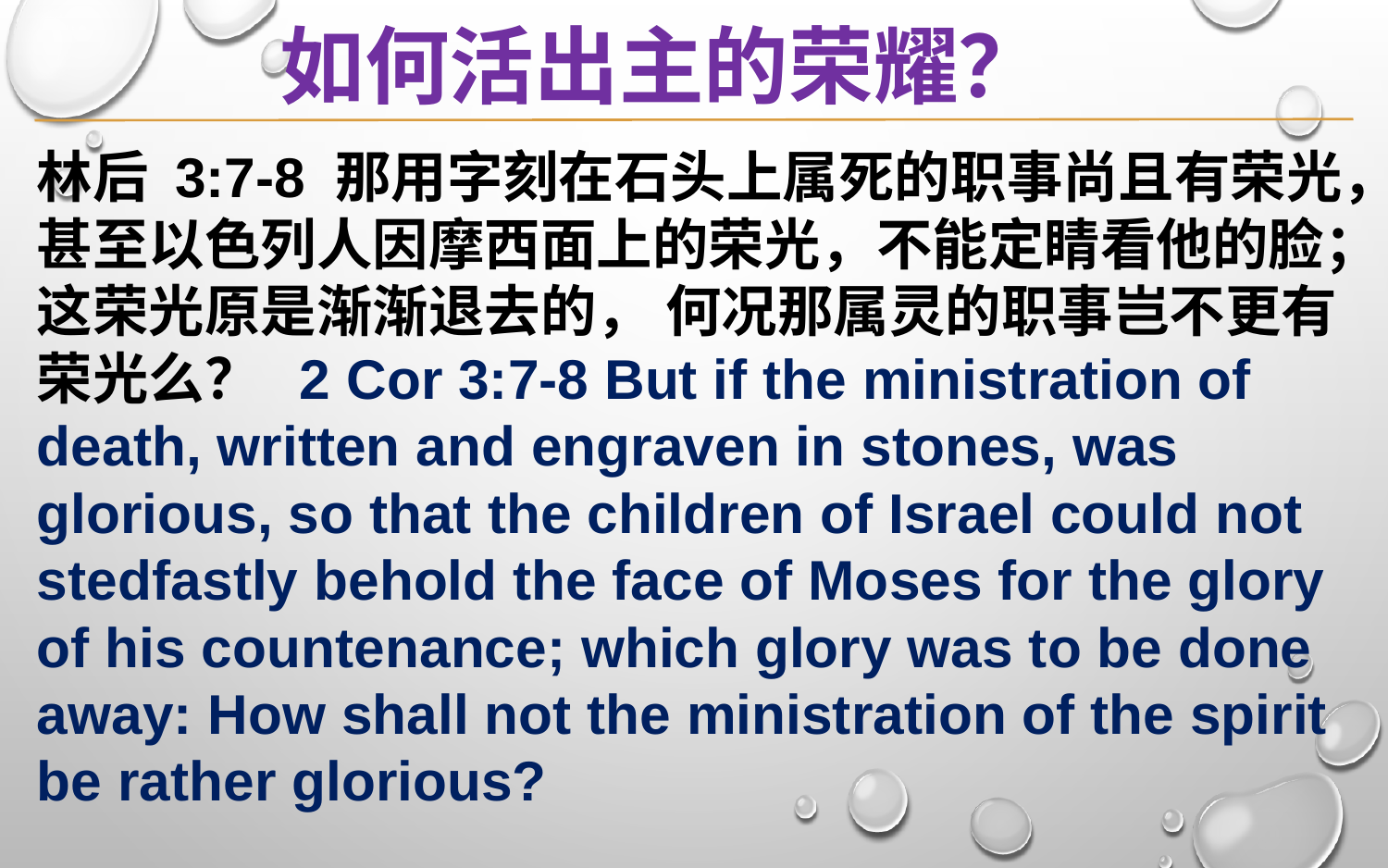

如何活出主的荣耀？
林后 3:7-8 那用字刻在石头上属死的职事尚且有荣光，甚至以色列人因摩西面上的荣光，不能定睛看他的脸；这荣光原是渐渐退去的， 何况那属灵的职事岂不更有荣光么？  2 Cor 3:7-8 But if the ministration of death, written and engraven in stones, was glorious, so that the children of Israel could not stedfastly behold the face of Moses for the glory of his countenance; which glory was to be done away: How shall not the ministration of the spirit be rather glorious?